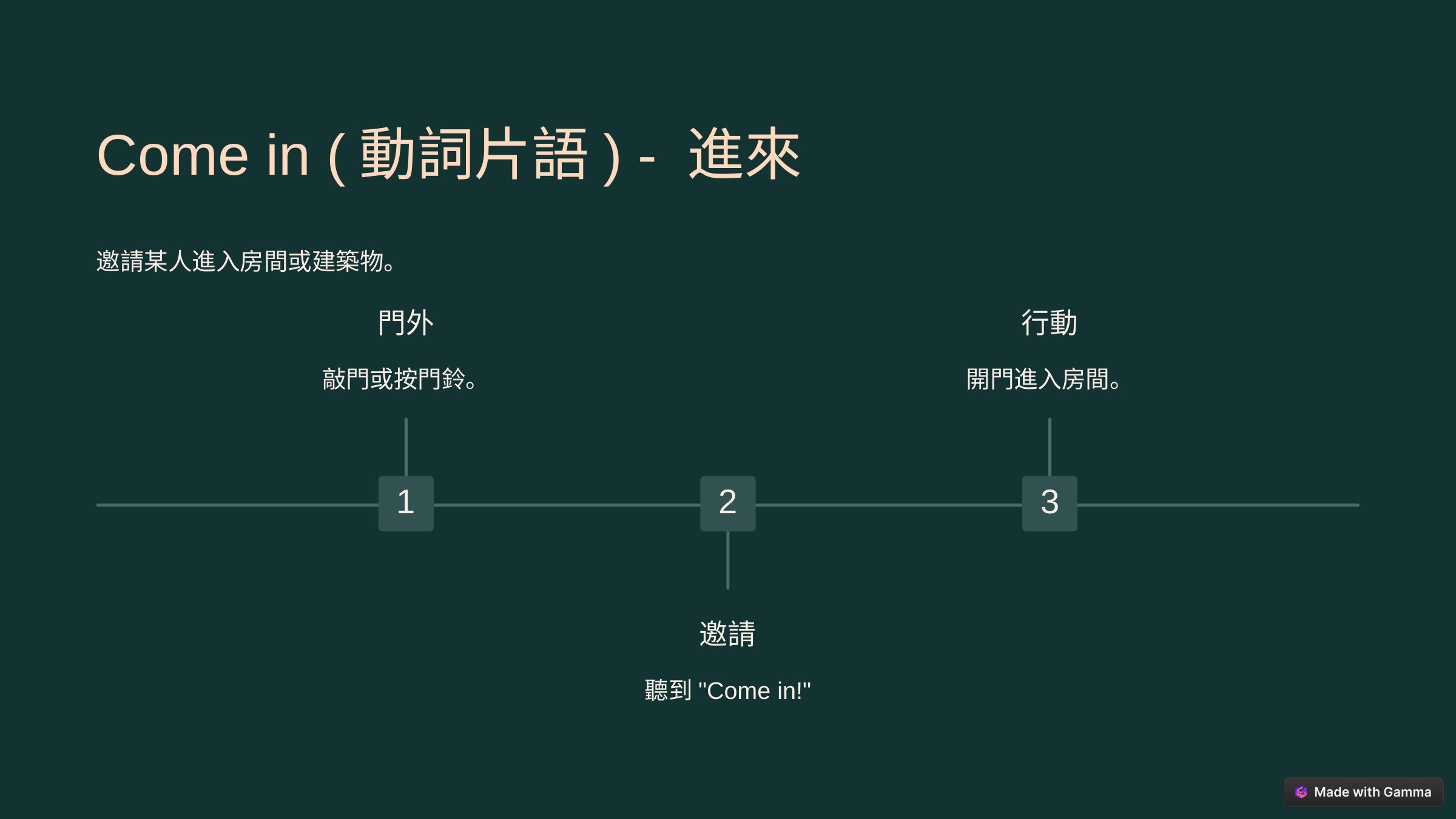

Come in (動詞片語) - 進來
邀請某人進入房間或建築物。
門外
行動
敲門或按門鈴。
開門進入房間。

1
2
3

邀請
聽到"Come in!"